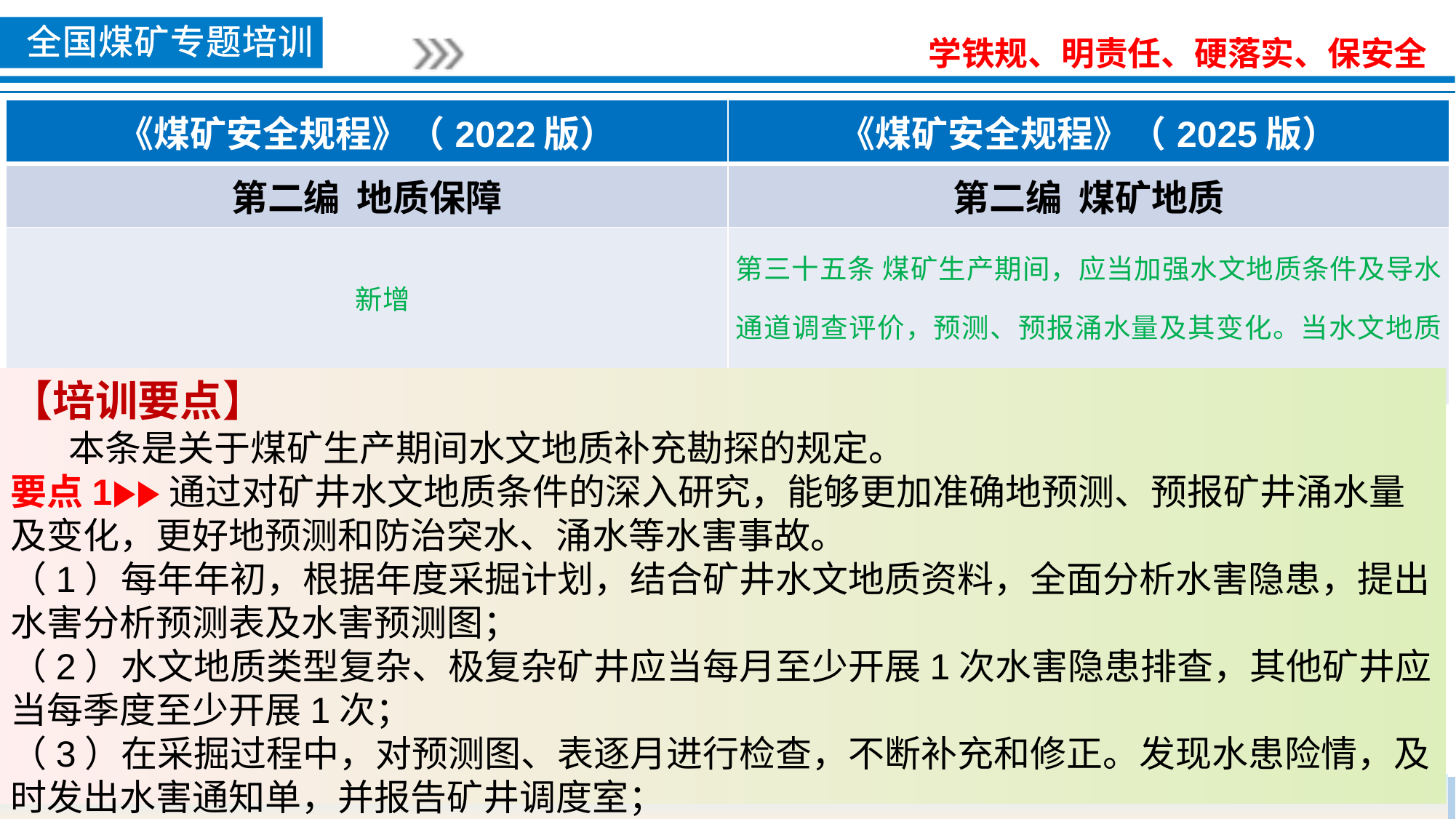

| 《煤矿安全规程》（2022版） | 《煤矿安全规程》（2025版） |
| --- | --- |
| 第二编 地质保障 | 第二编 煤矿地质 |
| 新增 | 第三十五条 煤矿生产期间，应当加强水文地质条件及导水通道调查评价，预测、预报涌水量及其变化。当水文地质条件发生较大变化时应当开展专门水文地质补充勘探。 |
【培训要点】
      本条是关于煤矿生产期间水文地质补充勘探的规定。
要点1▶▶通过对矿井水文地质条件的深入研究，能够更加准确地预测、预报矿井涌水量及变化，更好地预测和防治突水、涌水等水害事故。
（1）每年年初，根据年度采掘计划，结合矿井水文地质资料，全面分析水害隐患，提出水害分析预测表及水害预测图；
（2）水文地质类型复杂、极复杂矿井应当每月至少开展1次水害隐患排查，其他矿井应当每季度至少开展1次；
（3）在采掘过程中，对预测图、表逐月进行检查，不断补充和修正。发现水患险情，及时发出水害通知单，并报告矿井调度室；
（